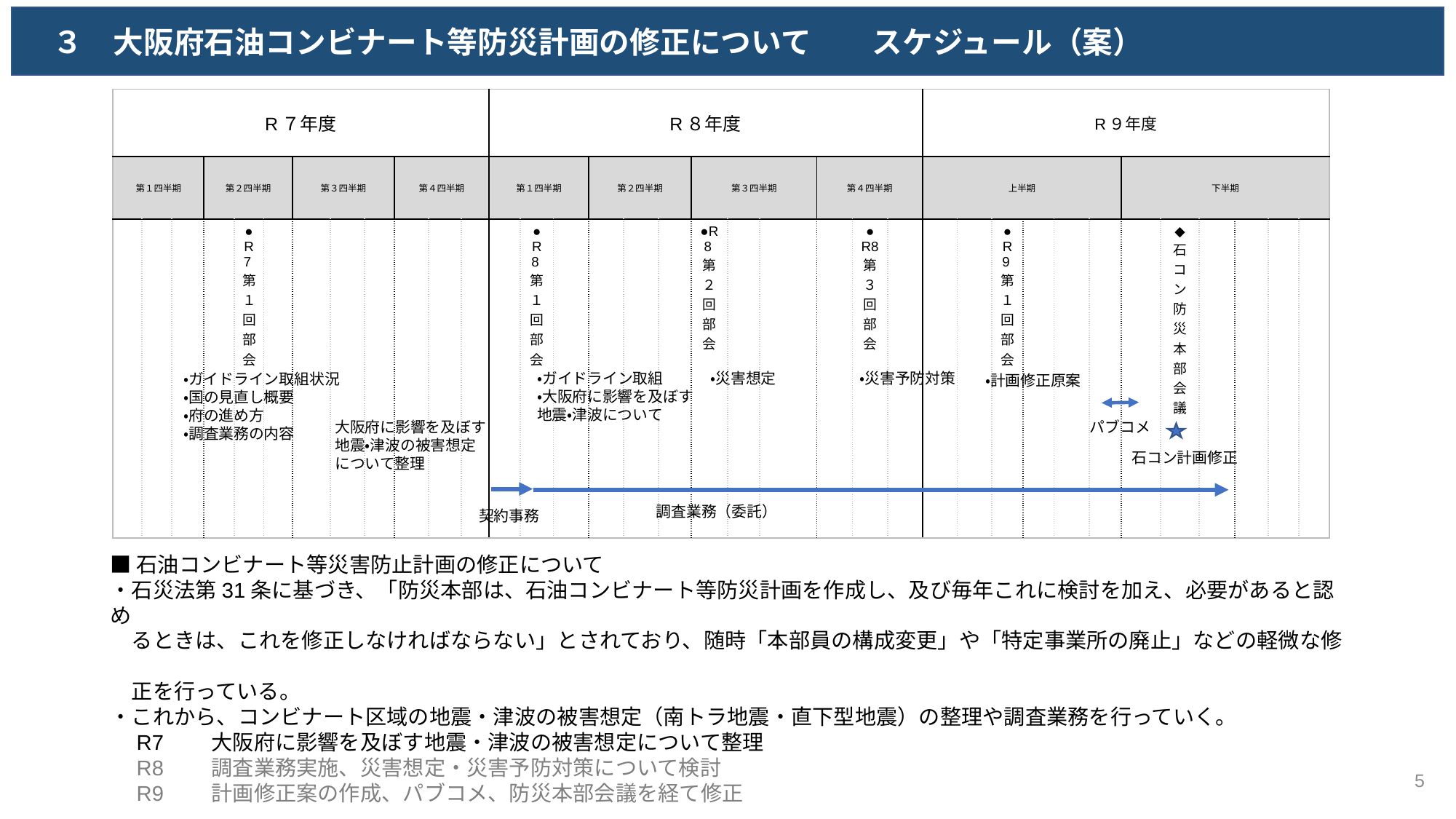

３　大阪府石油コンビナート等防災計画の修正について　　スケジュール（案）
| R７年度 |  |  |  |  |  |  |  |  |  |  |  | R８年度 |  |  |  |  |  |  |  |  |  |  |  | R９年度 |  |  |  |  |  |  |  |  |  |  |  |
| --- | --- | --- | --- | --- | --- | --- | --- | --- | --- | --- | --- | --- | --- | --- | --- | --- | --- | --- | --- | --- | --- | --- | --- | --- | --- | --- | --- | --- | --- | --- | --- | --- | --- | --- | --- |
| 第１四半期 | ５月 | ６月 | 第２四半期 | ８月 | ９月 | 第３四半期 | 11月 | 12 月 | 第４四半期 | ２月 | ３月 | 第１四半期 | ５月 | ６月 | 第２四半期 | ８月 | ９月 | 第３四半期 | 11月 | 12月 | 第４四半期 | ２月 | ３月 | 上半期 |  |  |  |  |  | 下半期 |  |  |  |  |  |
|  |  |  |  | ●R7第１回部会 |  |  |  |  |  |  |  |  | ●R8第１回部会 |  |  |  |  | ●R8第２回部会 |  |  |  | ●R8第３回部会 |  |  |  | ●R9第１回部会 |  |  |  |  | ◆ 石コン防災本部会議 |  |  |  |  |
・災害想定
・ガイドライン取組
・大阪府に影響を及ぼす
地震・津波について
・災害予防対策
・ガイドライン取組状況
・国の見直し概要
・府の進め方
・調査業務の内容
・計画修正原案
大阪府に影響を及ぼす
地震・津波の被害想定
について整理
パブコメ

石コン計画修正
調査業務（委託）
契約事務
■石油コンビナート等災害防止計画の修正について
・石災法第31条に基づき、「防災本部は、石油コンビナート等防災計画を作成し、及び毎年これに検討を加え、必要があると認め
　るときは、これを修正しなければならない」とされており、随時「本部員の構成変更」や「特定事業所の廃止」などの軽微な修
　正を行っている。
・これから、コンビナート区域の地震・津波の被害想定（南トラ地震・直下型地震）の整理や調査業務を行っていく。
　R7　　大阪府に影響を及ぼす地震・津波の被害想定について整理
　R8　　調査業務実施、災害想定・災害予防対策について検討
　R9　　計画修正案の作成、パブコメ、防災本部会議を経て修正
5